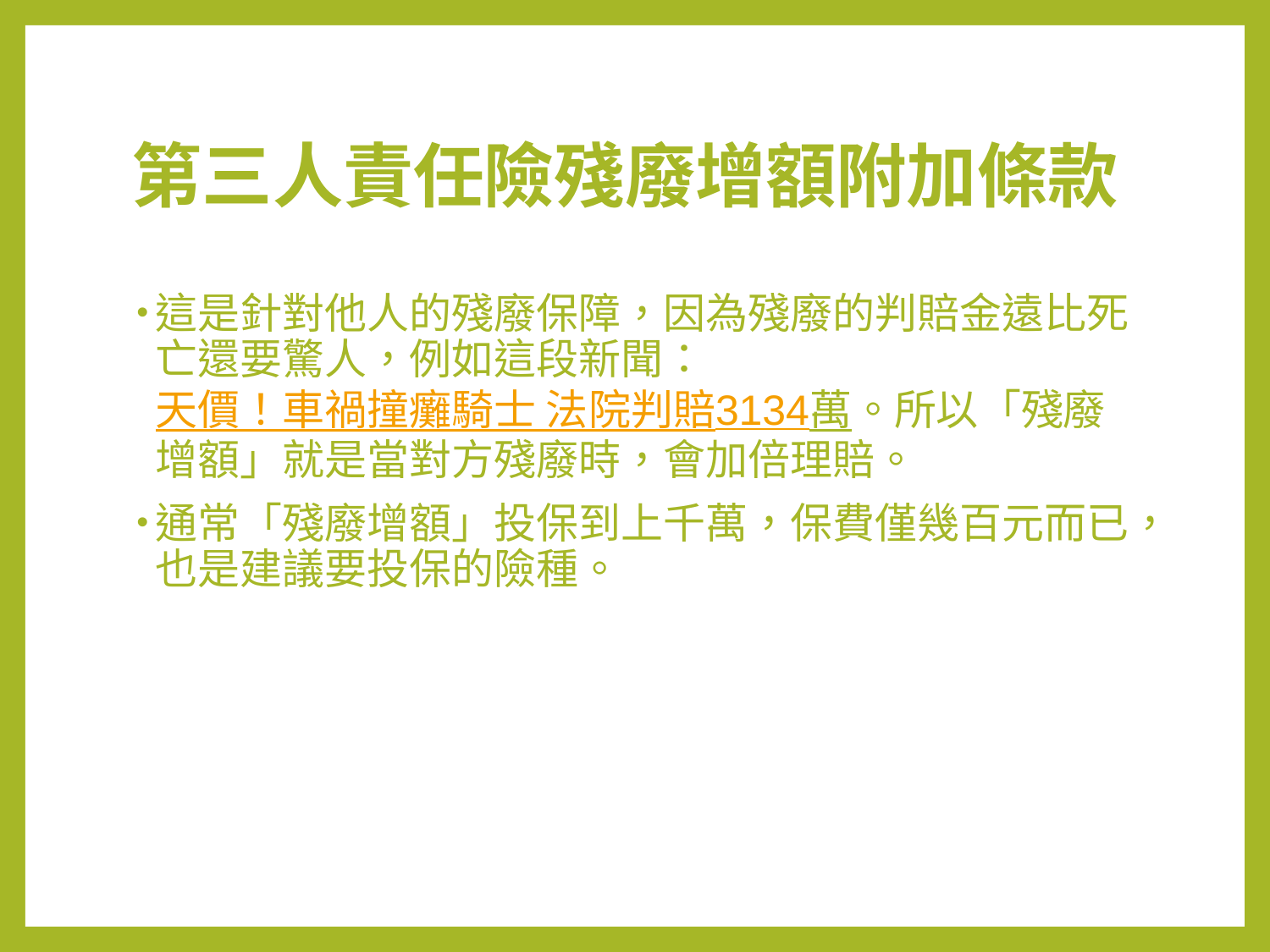

# 第三人責任險殘廢增額附加條款
這是針對他人的殘廢保障，因為殘廢的判賠金遠比死亡還要驚人，例如這段新聞：天價！車禍撞癱騎士 法院判賠3134萬。所以「殘廢增額」就是當對方殘廢時，會加倍理賠。
通常「殘廢增額」投保到上千萬，保費僅幾百元而已，也是建議要投保的險種。